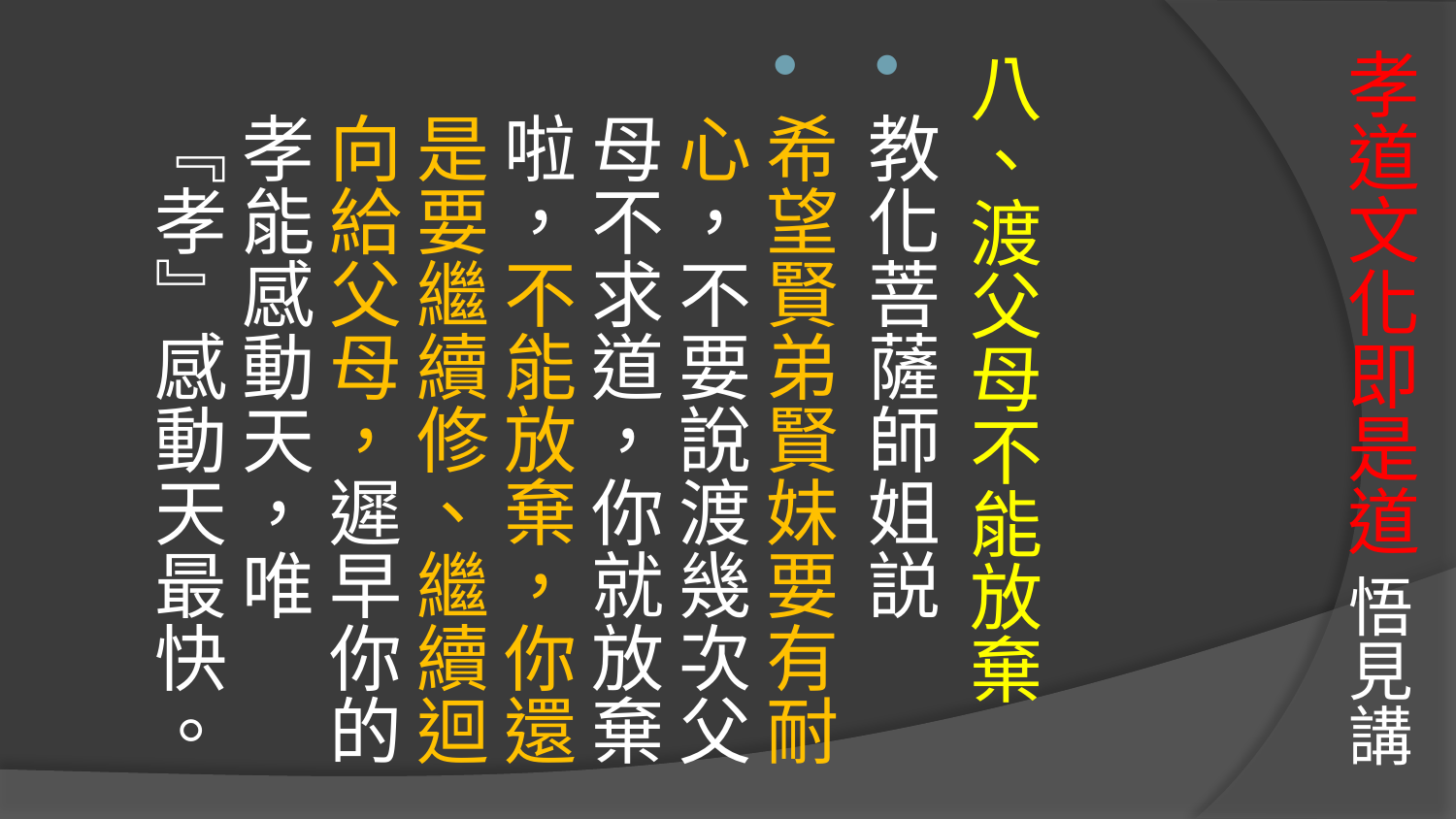

# 孝道文化即是道 悟見講
八、渡父母不能放棄
教化菩薩師姐説
希望賢弟賢妹要有耐心，不要說渡幾次父母不求道，你就放棄啦，不能放棄，你還是要繼續修、繼續迴向給父母，遲早你的孝能感動天，唯『孝』感動天最快。